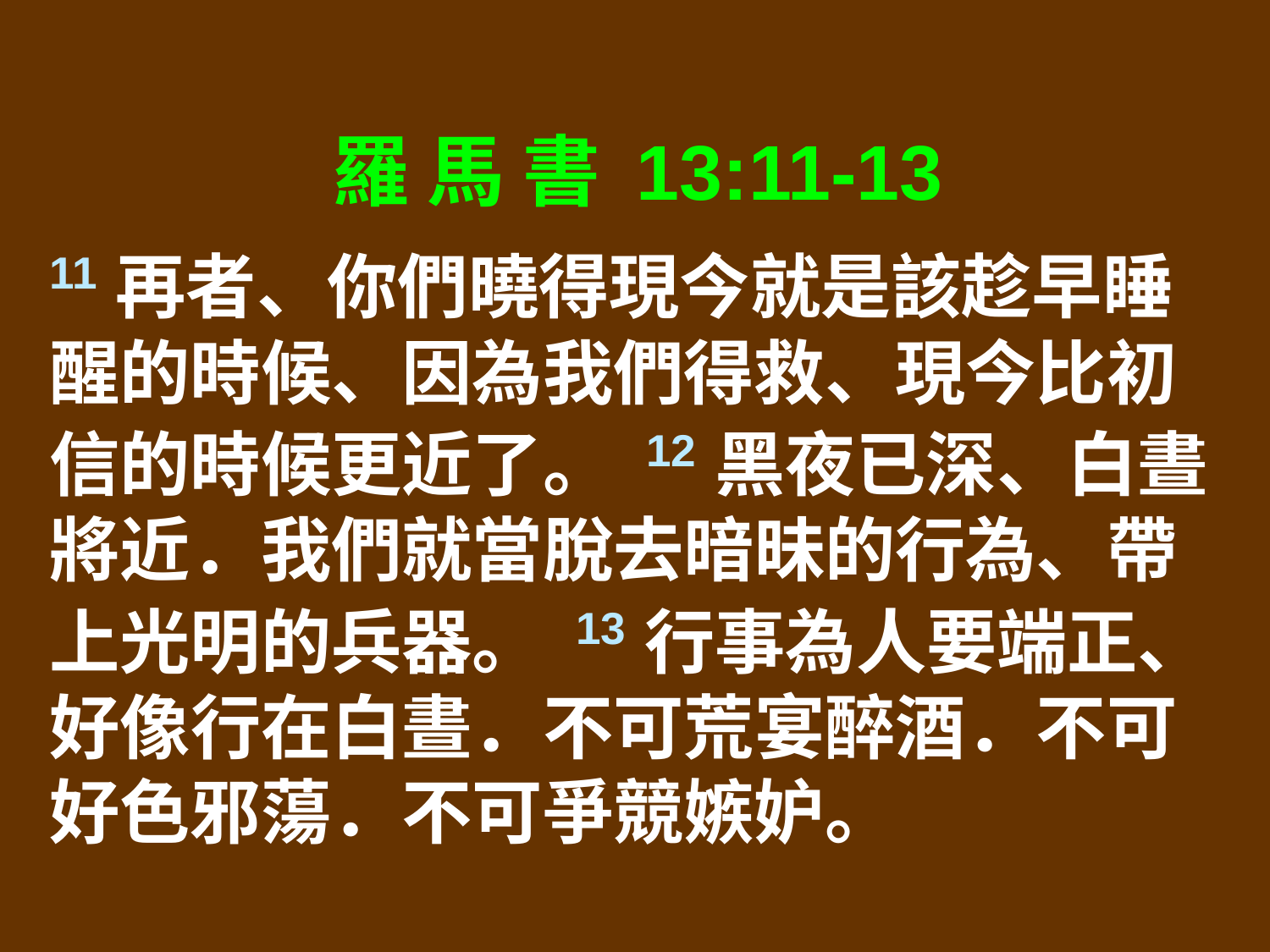

羅 馬 書 13:11-13
11再者、你們曉得現今就是該趁早睡醒的時候、因為我們得救、現今比初信的時候更近了。 12黑夜已深、白晝將近．我們就當脫去暗昧的行為、帶上光明的兵器。 13行事為人要端正、好像行在白晝．不可荒宴醉酒．不可好色邪蕩．不可爭競嫉妒。